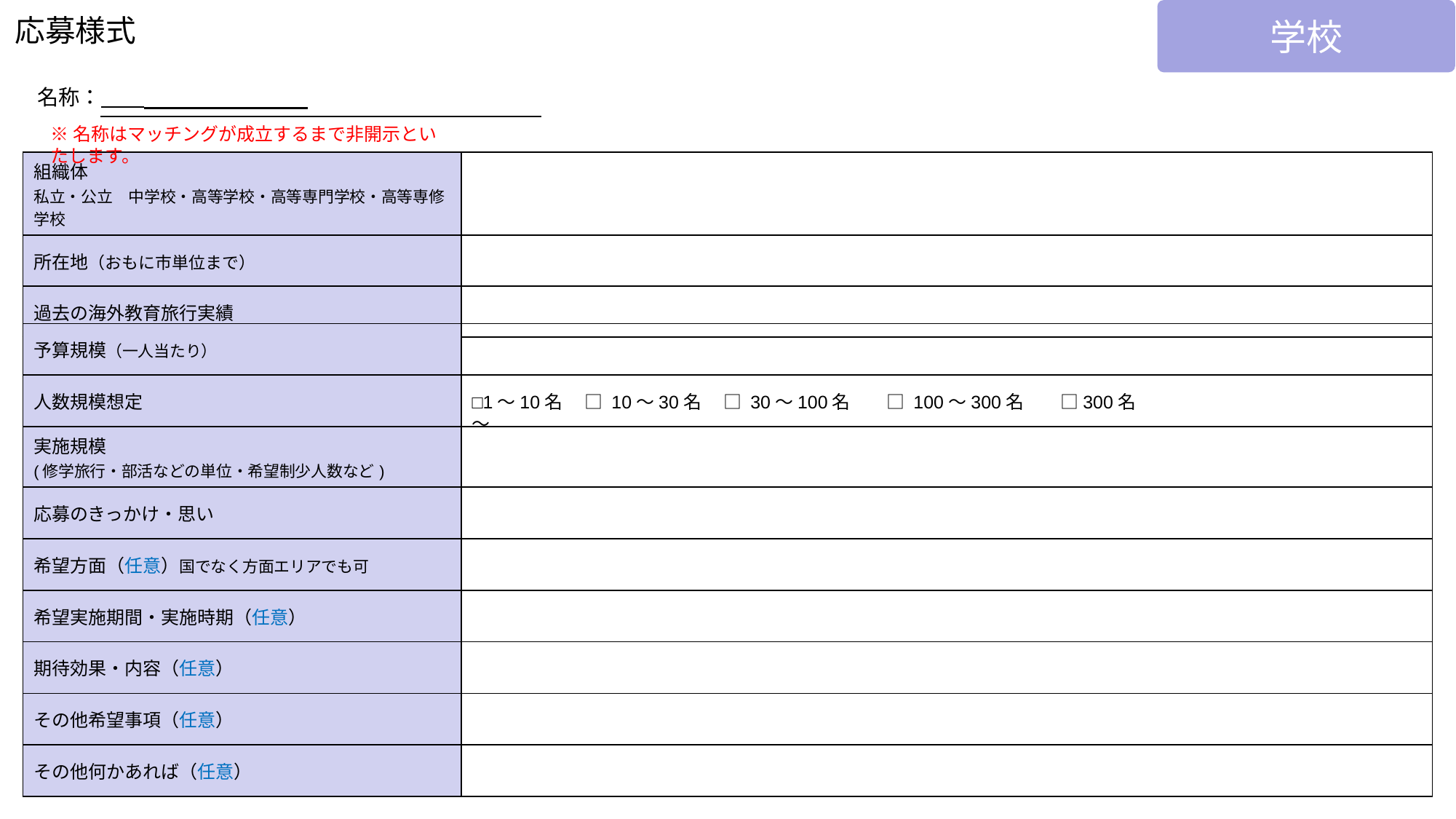

学校
応募様式
名称：
※名称はマッチングが成立するまで非開示といたします。
| 組織体 私立・公立　中学校・高等学校・高等専門学校・高等専修学校 |  |
| --- | --- |
| 所在地（おもに市単位まで） |  |
| 過去の海外教育旅行実績 |  |
| 予算規模（一人当たり） |  |
| --- | --- |
| 人数規模想定 |  |
| 実施規模 (修学旅行・部活などの単位・希望制少人数など) |  |
| 応募のきっかけ・思い |  |
| 希望方面（任意）国でなく方面エリアでも可 |  |
| 希望実施期間・実施時期（任意） |  |
| 期待効果・内容（任意） |  |
| その他希望事項（任意） |  |
| その他何かあれば（任意） |  |
□1～10名　 □ 10～30名　 □ 30～100名　　□ 100～300名　　□300名～